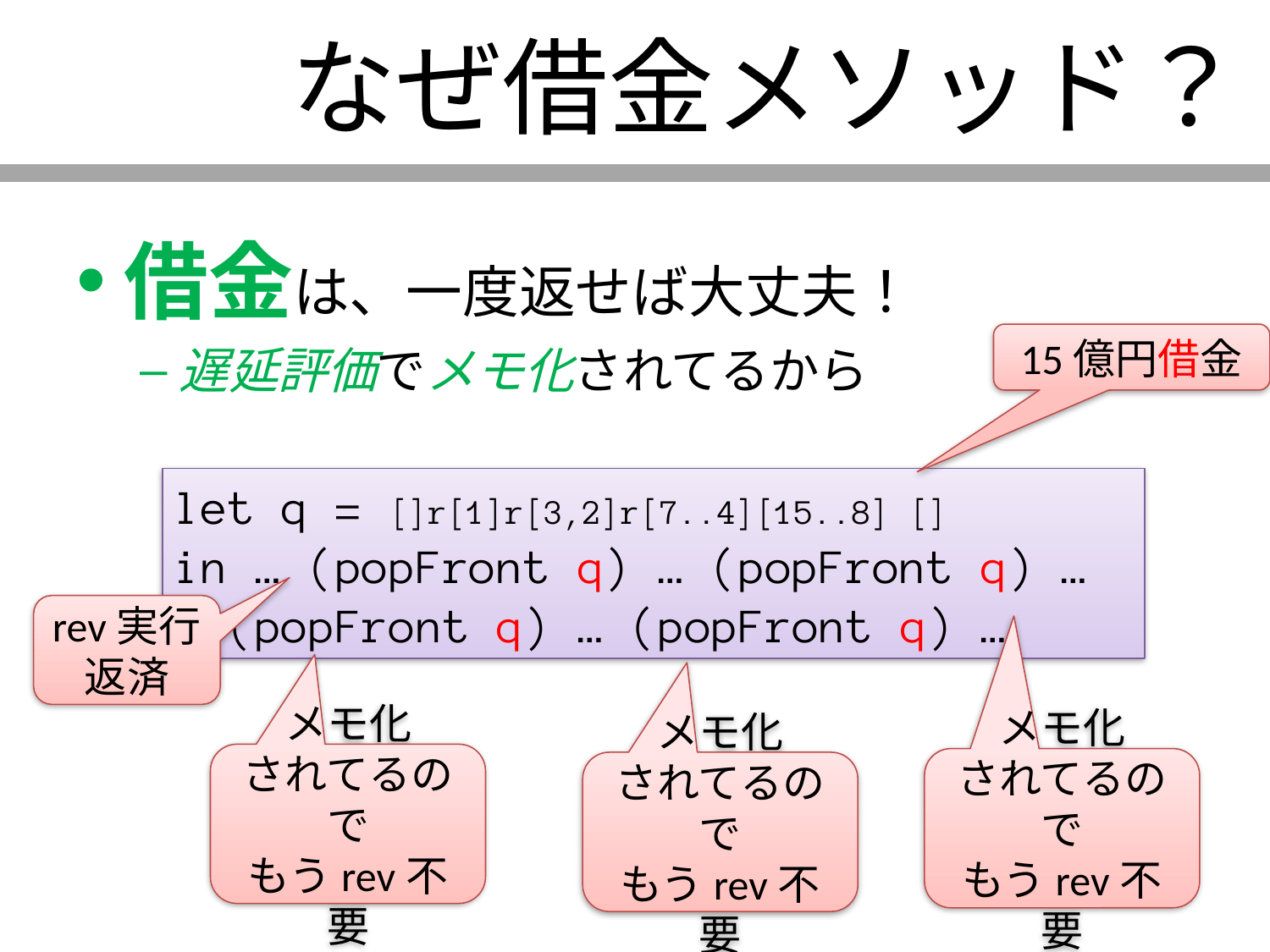

# なぜ借金メソッド？
借金は、一度返せば大丈夫！
遅延評価でメモ化されてるから
15億円借金
let q = []r[1]r[3,2]r[7..4][15..8] []
in … (popFront q) … (popFront q) …
  (popFront q) … (popFront q) …
rev実行
返済
メモ化
されてるので
もうrev不要
メモ化
されてるので
もうrev不要
メモ化
されてるので
もうrev不要